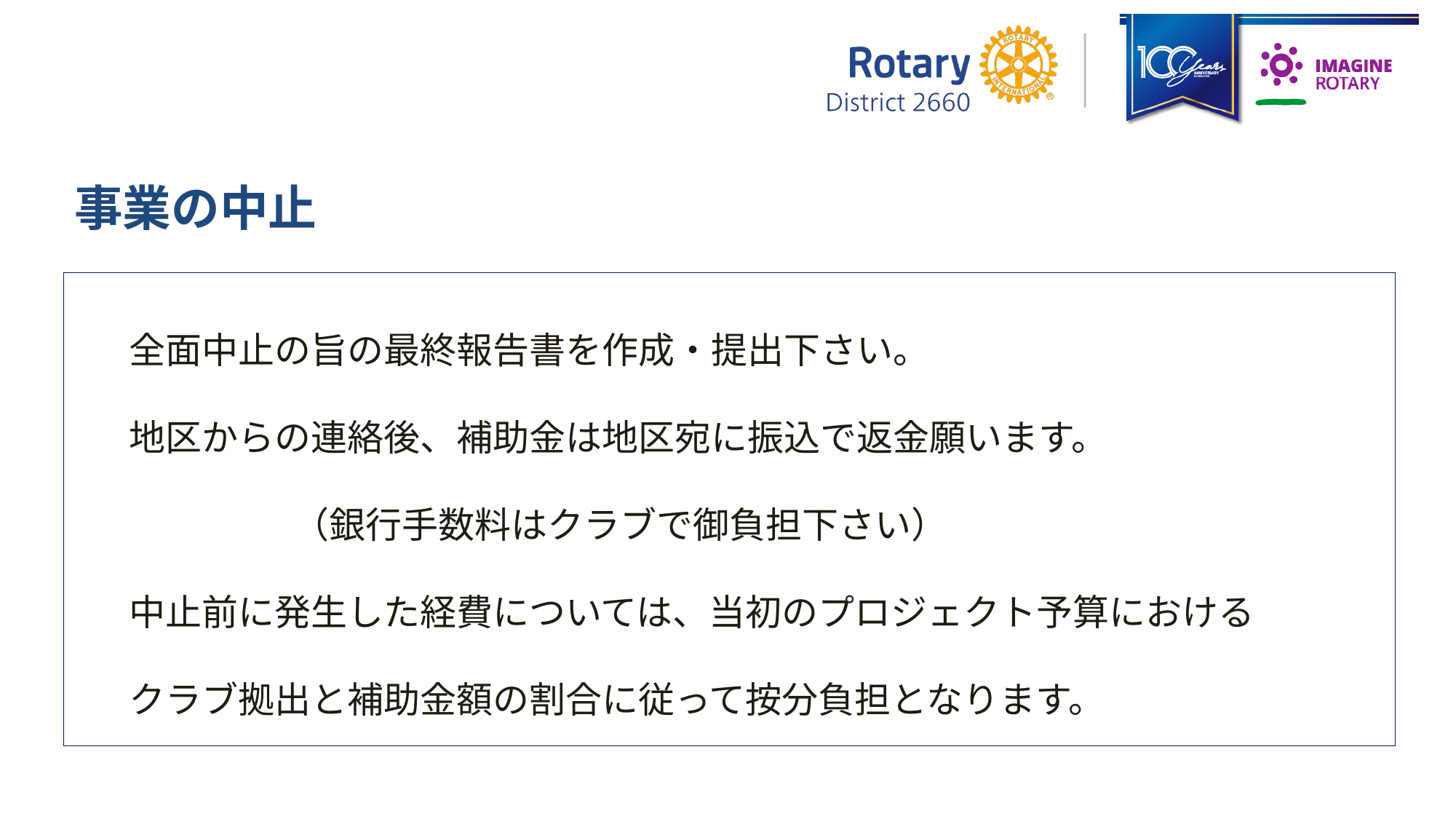

事業の中止
全面中止の旨の最終報告書を作成・提出下さい。
地区からの連絡後、補助金は地区宛に振込で返金願います。
（銀行手数料はクラブで御負担下さい）
中止前に発生した経費については、当初のプロジェクト予算における
クラブ拠出と補助金額の割合に従って按分負担となります。